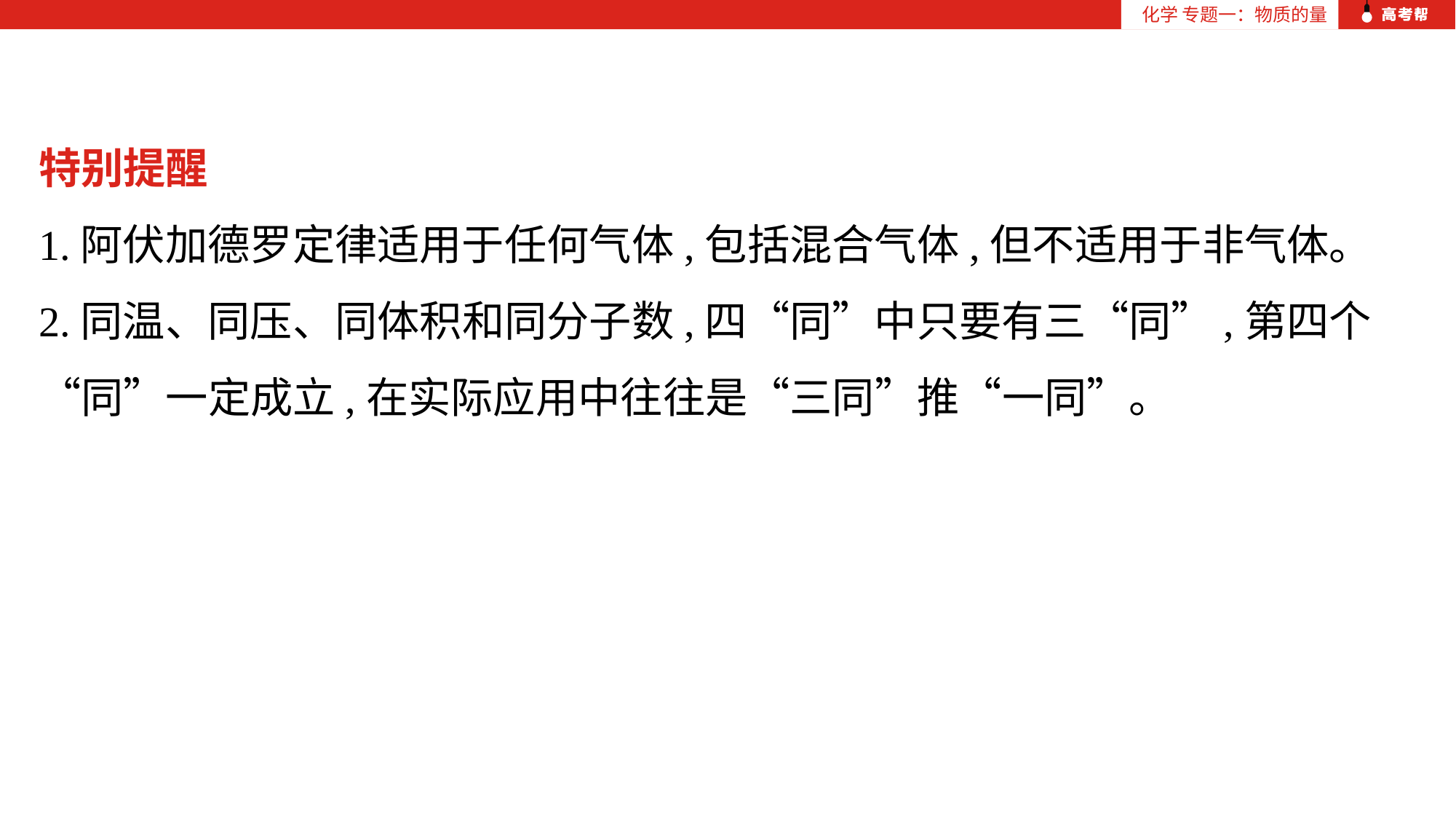

化学 专题一：物质的量
特别提醒
1.阿伏加德罗定律适用于任何气体,包括混合气体,但不适用于非气体。
2.同温、同压、同体积和同分子数,四“同”中只要有三“同”,第四个“同”一定成立,在实际应用中往往是“三同”推“一同”。